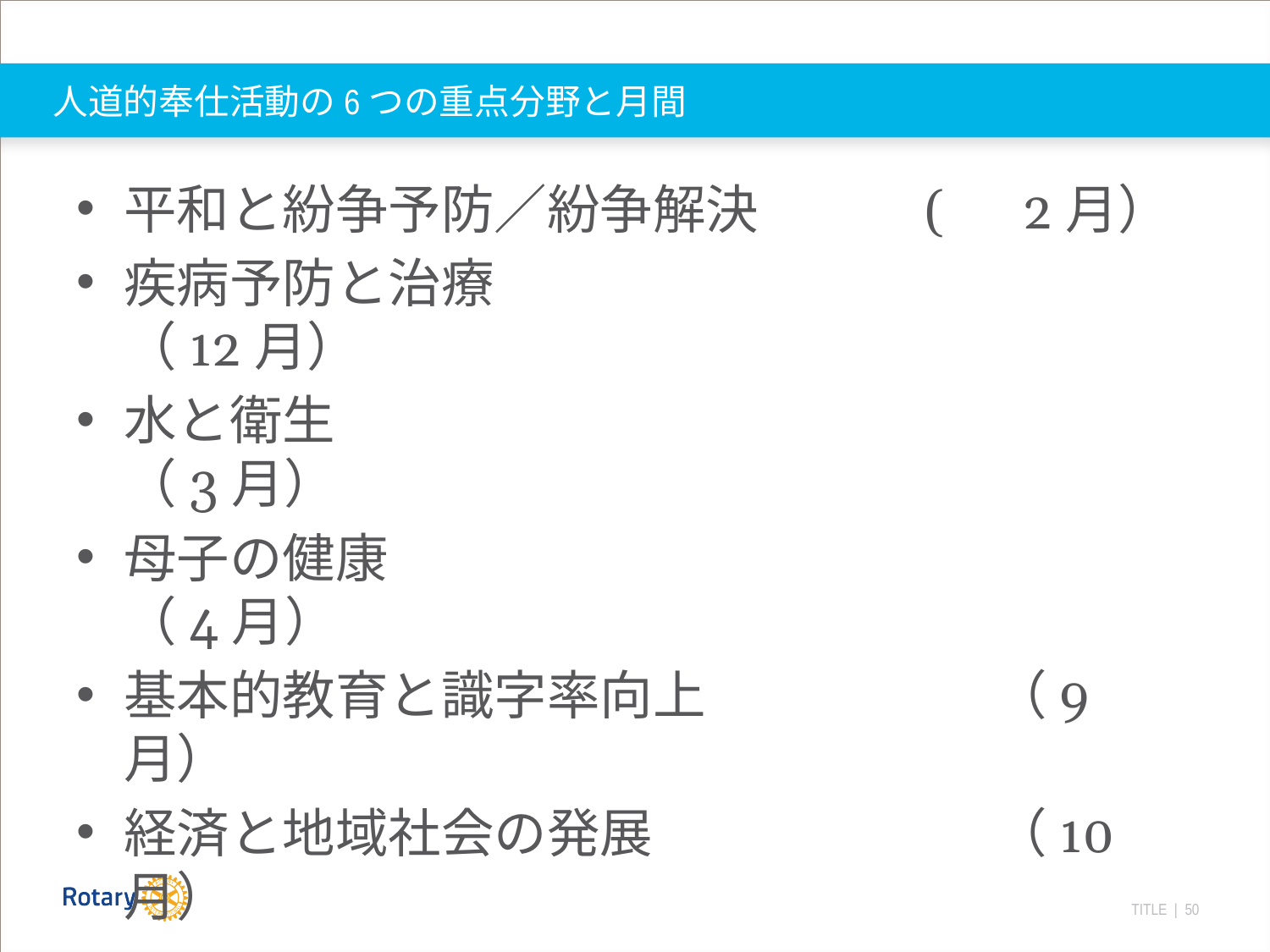

# 人道的奉仕活動の6つの重点分野と月間
平和と紛争予防／紛争解決　　    (　2月）
疾病予防と治療　　　　　　　　　　　（12月）
水と衛生　　　　　　　　　　　　　　　   （3月）
母子の健康　　　　　　　　　　　　　　 （4月）
基本的教育と識字率向上　　　　　  （9月）
経済と地域社会の発展　　　　　　  （10月）